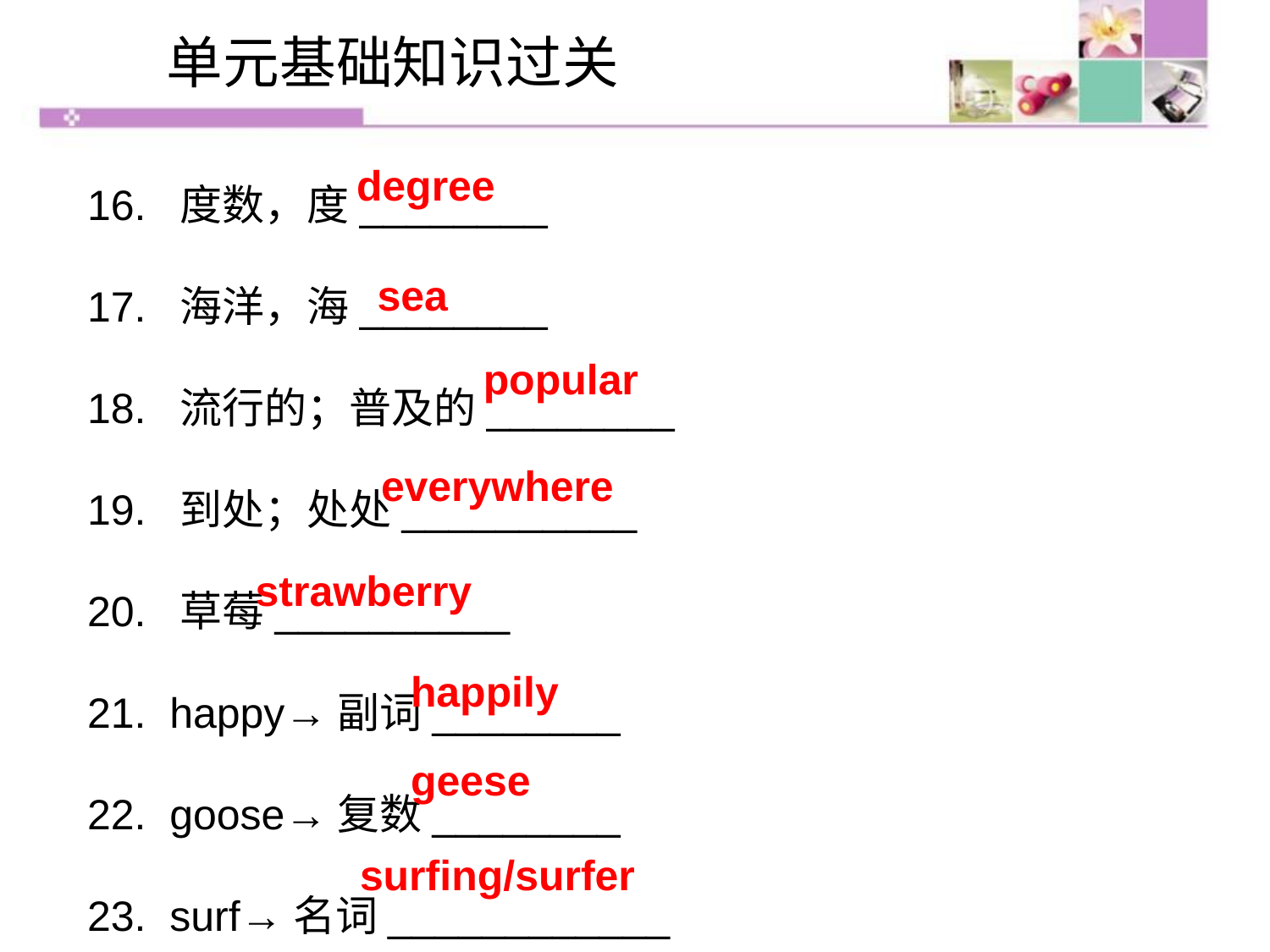

单元基础知识过关
16.  度数，度________
17.  海洋，海________
18.  流行的；普及的________
19.  到处；处处__________
20.  草莓__________
21.  happy→副词________
22.  goose→复数________
23.  surf→名词____________
degree
sea
popular
everywhere
strawberry
happily
geese
surfing/surfer